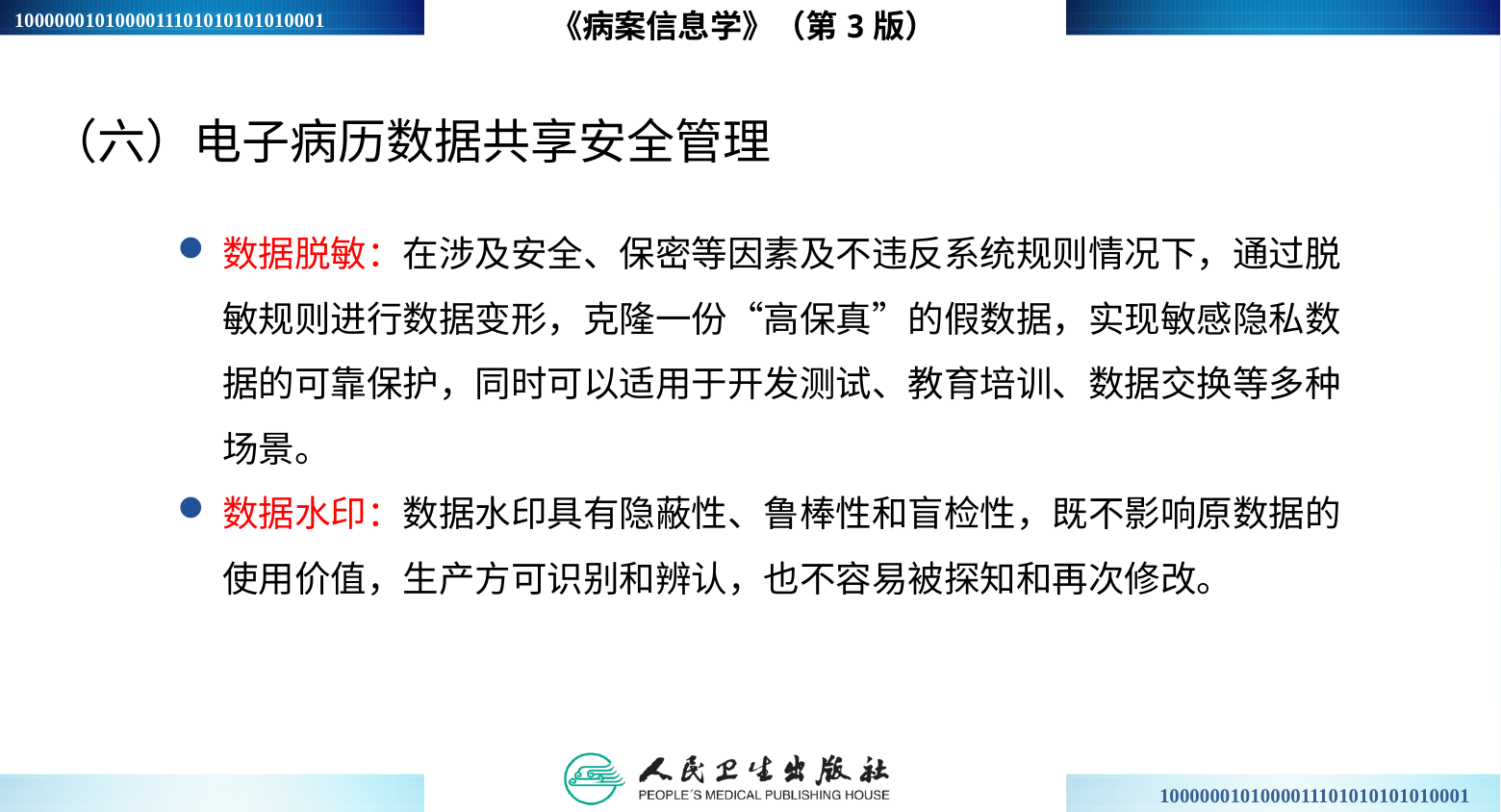

《病案信息学》（第3版）
（六）电子病历数据共享安全管理
数据脱敏：在涉及安全、保密等因素及不违反系统规则情况下，通过脱敏规则进行数据变形，克隆一份“高保真”的假数据，实现敏感隐私数据的可靠保护，同时可以适用于开发测试、教育培训、数据交换等多种场景。
数据水印：数据水印具有隐蔽性、鲁棒性和盲检性，既不影响原数据的使用价值，生产方可识别和辨认，也不容易被探知和再次修改。